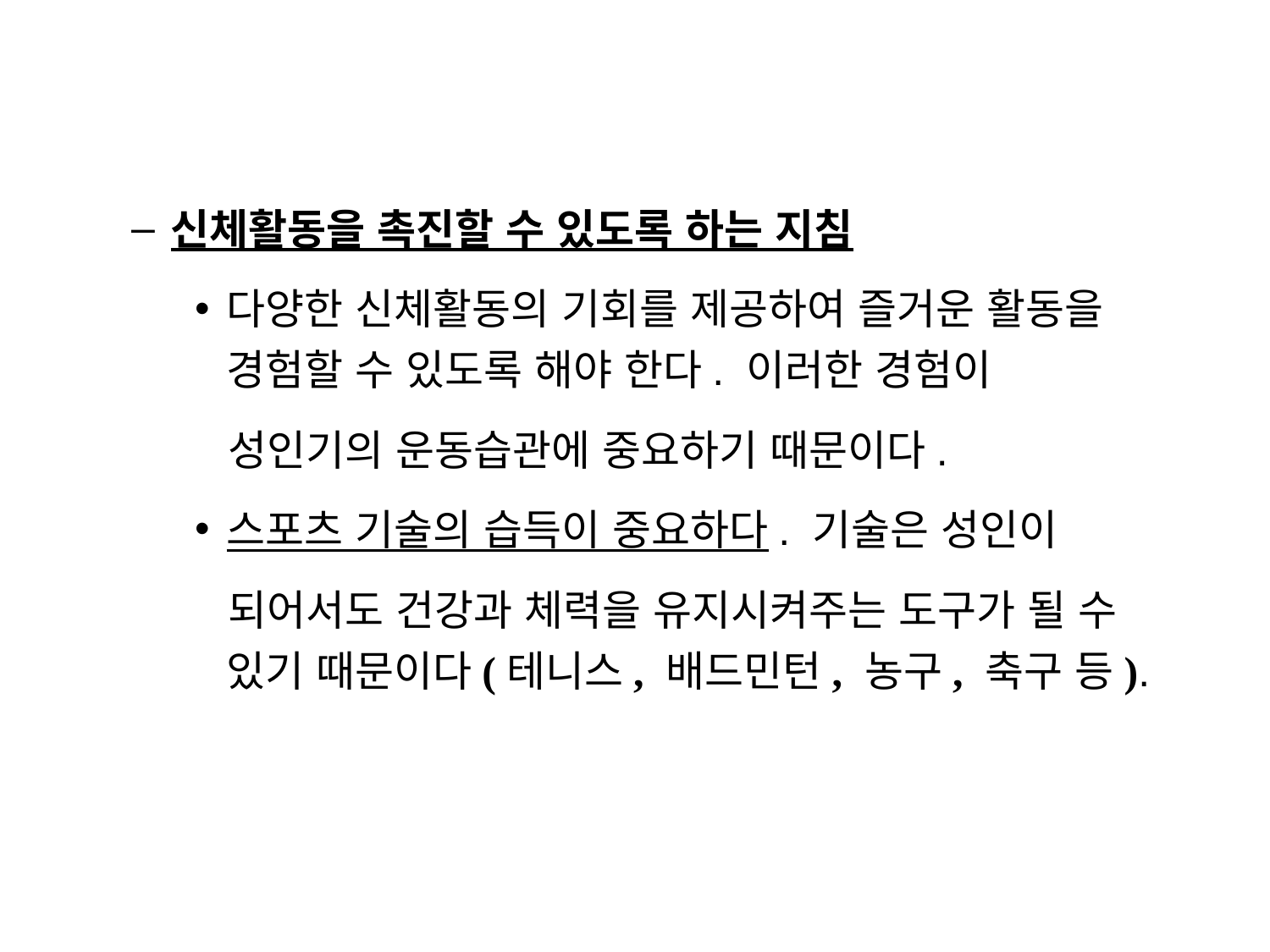

신체활동을 촉진할 수 있도록 하는 지침
다양한 신체활동의 기회를 제공하여 즐거운 활동을 경험할 수 있도록 해야 한다. 이러한 경험이
  성인기의 운동습관에 중요하기 때문이다.
스포츠 기술의 습득이 중요하다. 기술은 성인이
  되어서도 건강과 체력을 유지시켜주는 도구가 될 수 있기 때문이다(테니스, 배드민턴, 농구, 축구 등).